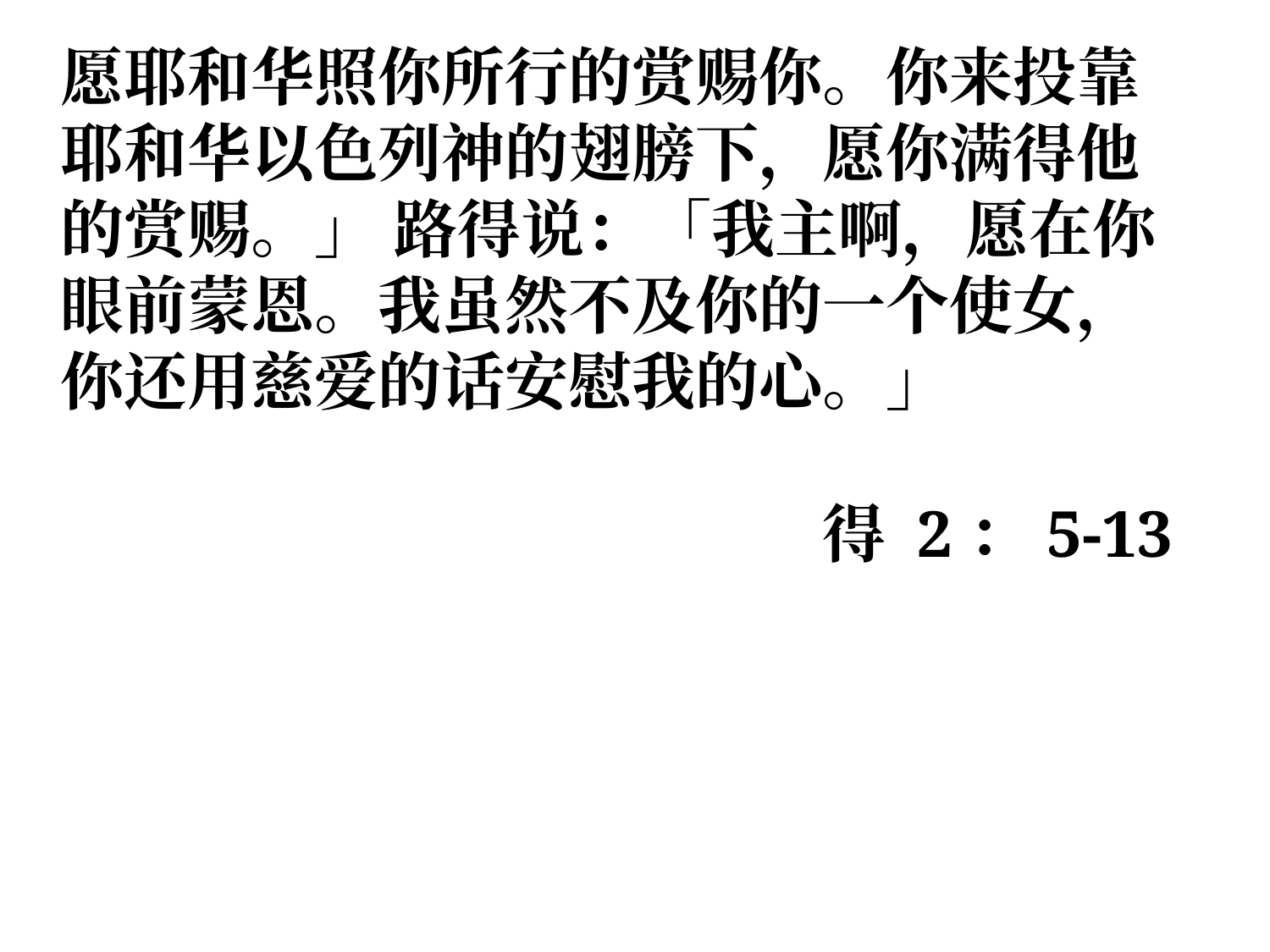

愿耶和华照你所行的赏赐你。你来投靠耶和华以色列神的翅膀下，愿你满得他的赏赐。」 路得说：「我主啊，愿在你眼前蒙恩。我虽然不及你的一个使女，你还用慈爱的话安慰我的心。」 															得 2：5-13